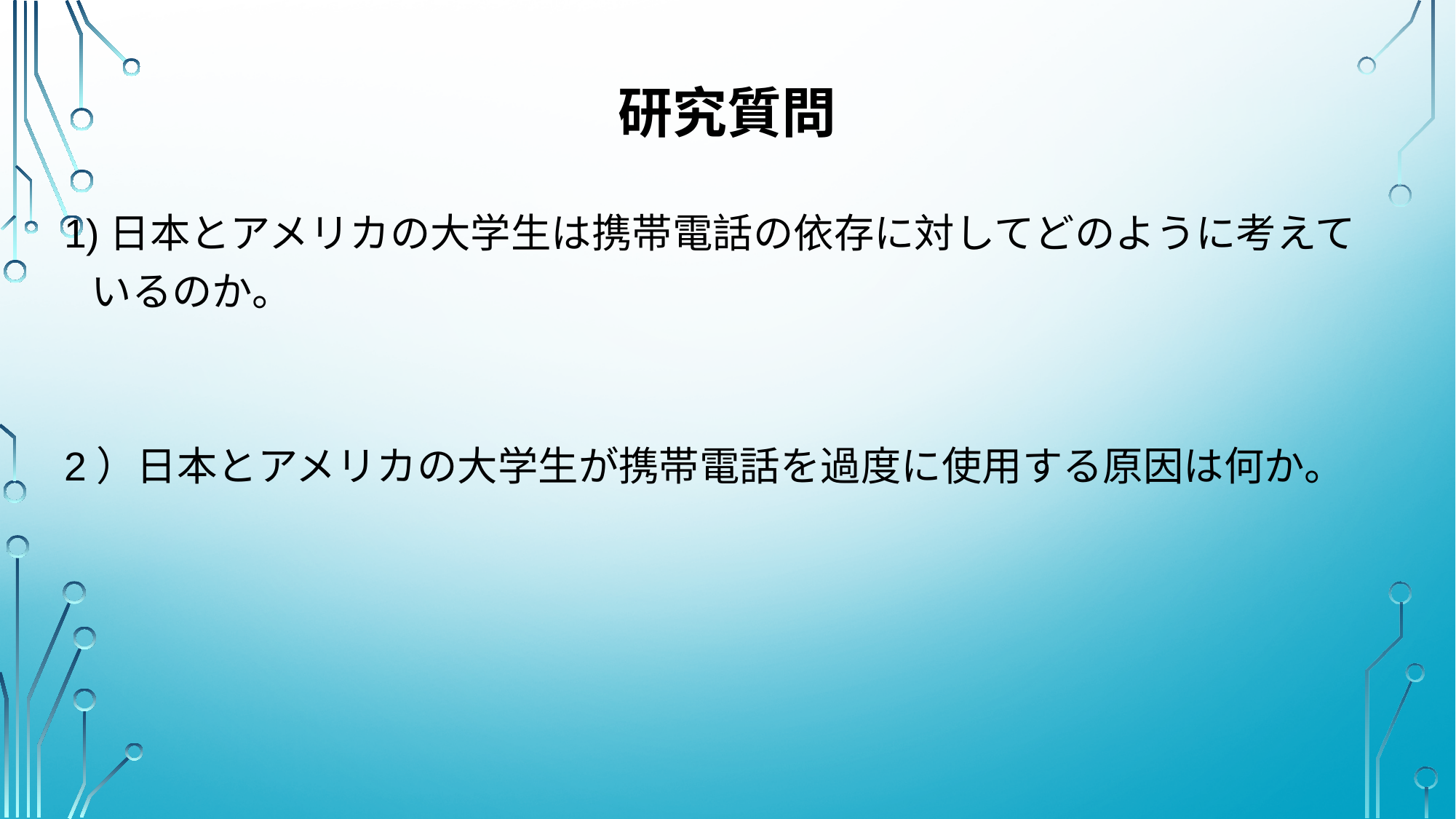

# 研究質問
1)日本とアメリカの大学生は携帯電話の依存に対してどのように考えているのか。

2）日本とアメリカの大学生が携帯電話を過度に使用する原因は何か。